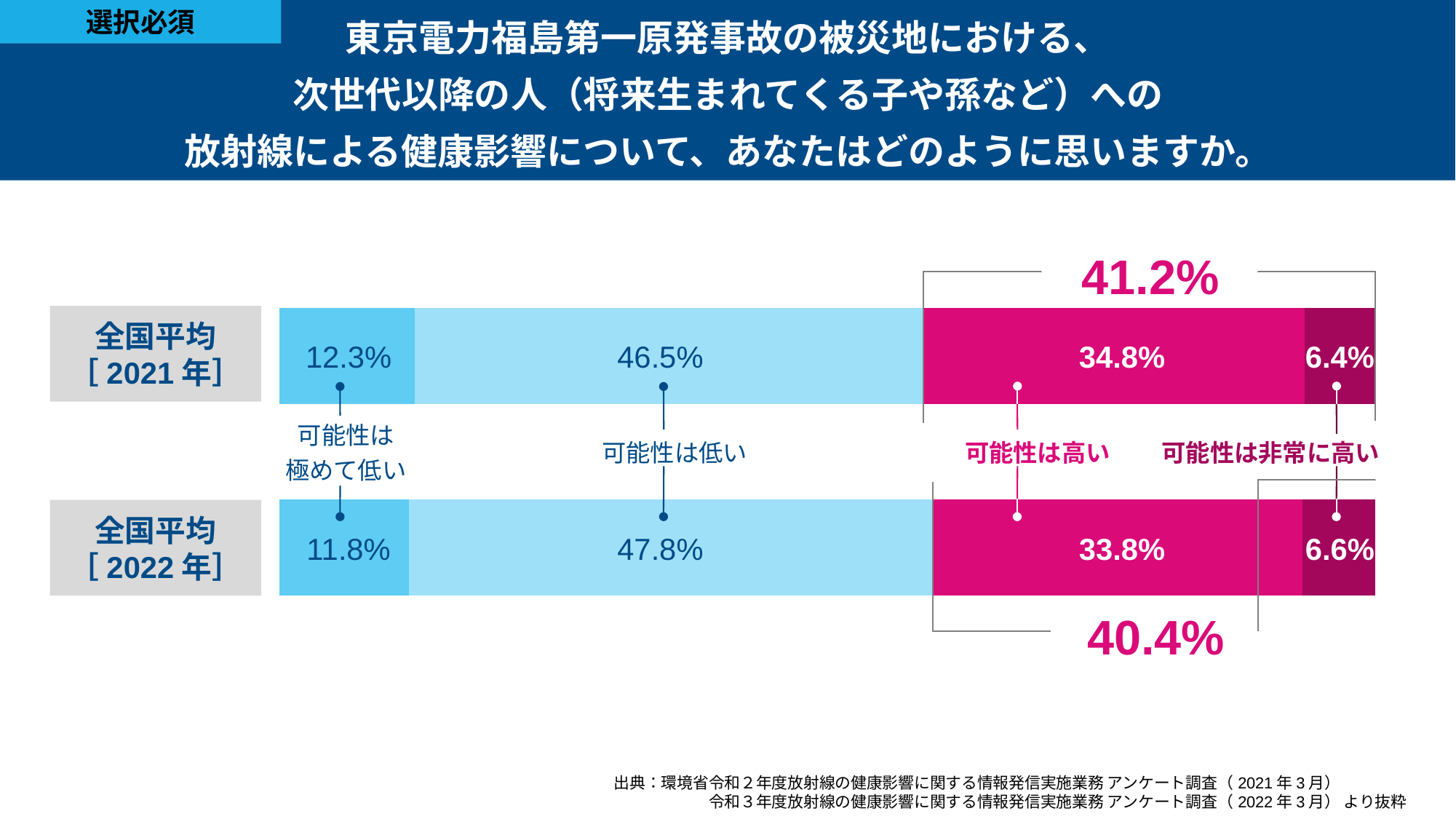

選択必須

東京電力福島第一原発事故の被災地における、
次世代以降の人（将来生まれてくる子や孫など）への
放射線による健康影響について、あなたはどのように思いますか。
41.2%

### Chart

| Category | 系列 1 | 系列 2 | 系列 3 | 系列 4 |
|---|---|---|---|---|
| カテゴリ 1 | 11.8 | 47.8 | 33.8 | 6.6 |
| カテゴリ 1 | 12.3 | 46.5 | 34.8 | 6.4 |
全国平均
［2021年］
12.3%
46.5%
34.8%
6.4%
可能性は
極めて低い
可能性は低い
可能性は高い
可能性は非常に高い
6.6%
全国平均
［2022年］
11.8%
47.8%
33.8%
6.6%
40.4%
出典：環境省令和２年度放射線の健康影響に関する情報発信実施業務 アンケート調査（2021年3月）
　　　　　　令和３年度放射線の健康影響に関する情報発信実施業務 アンケート調査（2022年3月） より抜粋